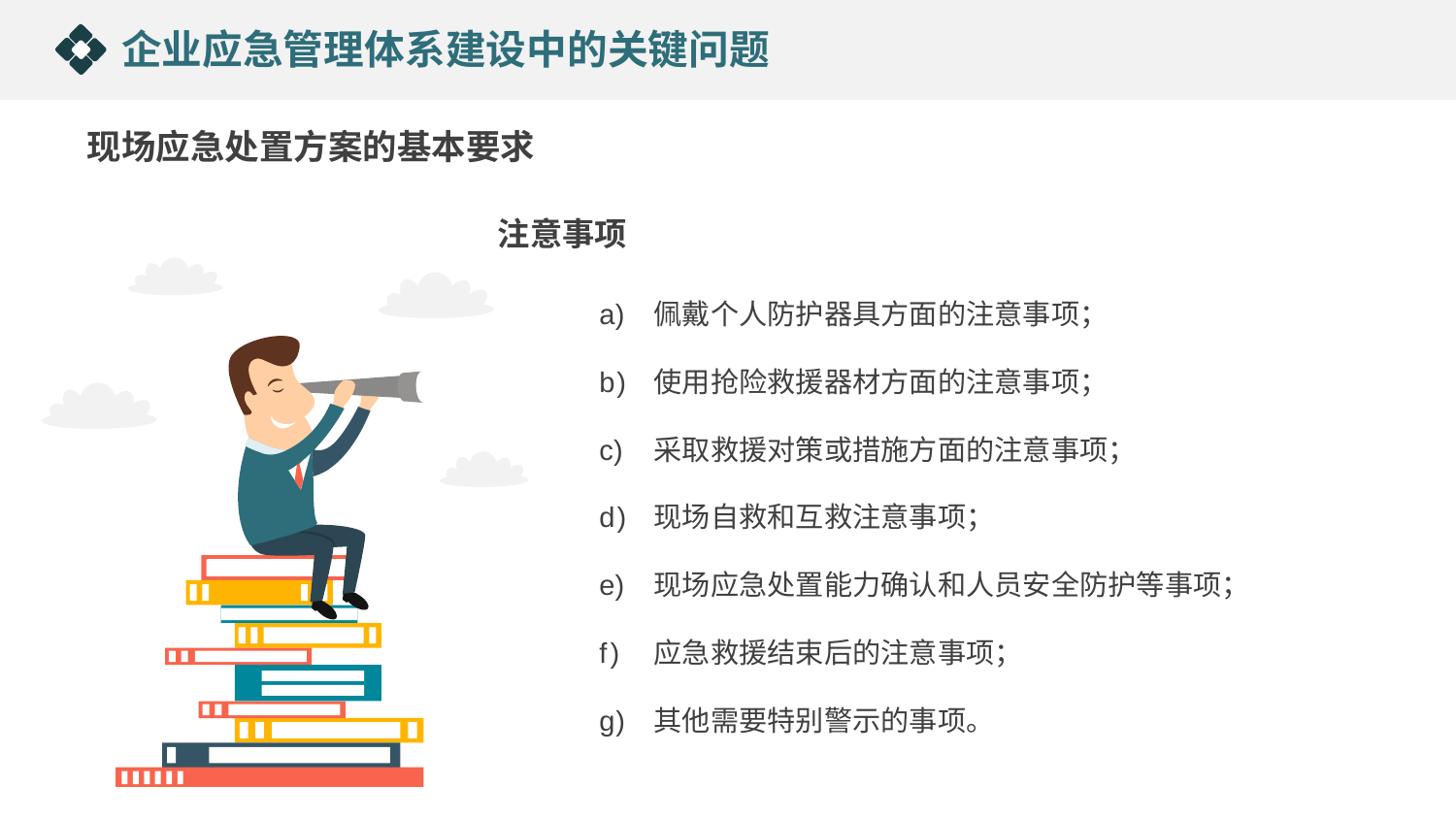

企业应急管理体系建设中的关键问题
现场应急处置方案的基本要求
注意事项
佩戴个人防护器具方面的注意事项；
使用抢险救援器材方面的注意事项；
采取救援对策或措施方面的注意事项；
现场自救和互救注意事项；
现场应急处置能力确认和人员安全防护等事项；
应急救援结束后的注意事项；
其他需要特别警示的事项。